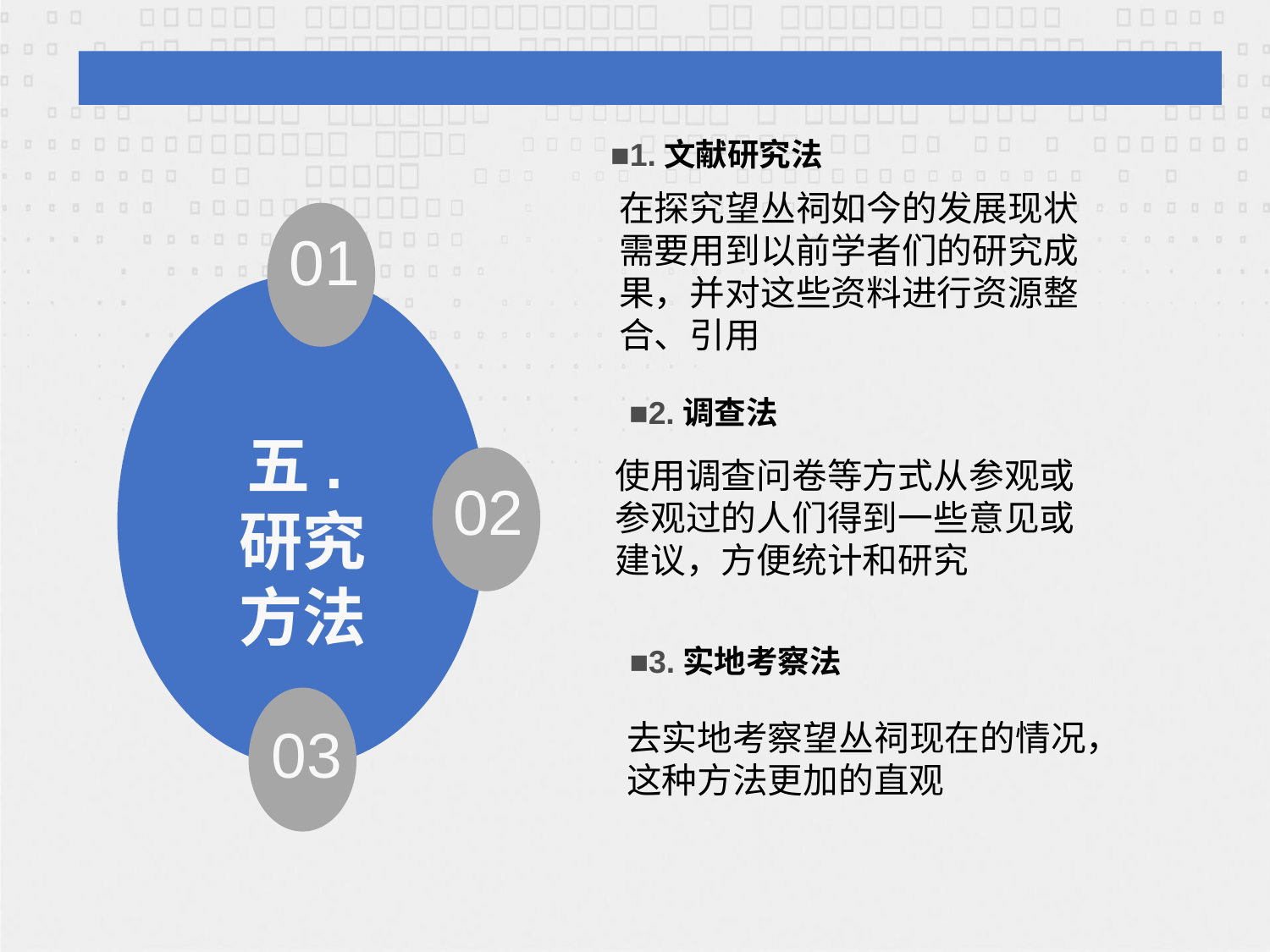

■1.文献研究法
在探究望丛祠如今的发展现状需要用到以前学者们的研究成果，并对这些资料进行资源整合、引用

01

■2.调查法
五.研究方法

02
使用调查问卷等方式从参观或参观过的人们得到一些意见或建议，方便统计和研究
■3.实地考察法

03

去实地考察望丛祠现在的情况，这种方法更加的直观